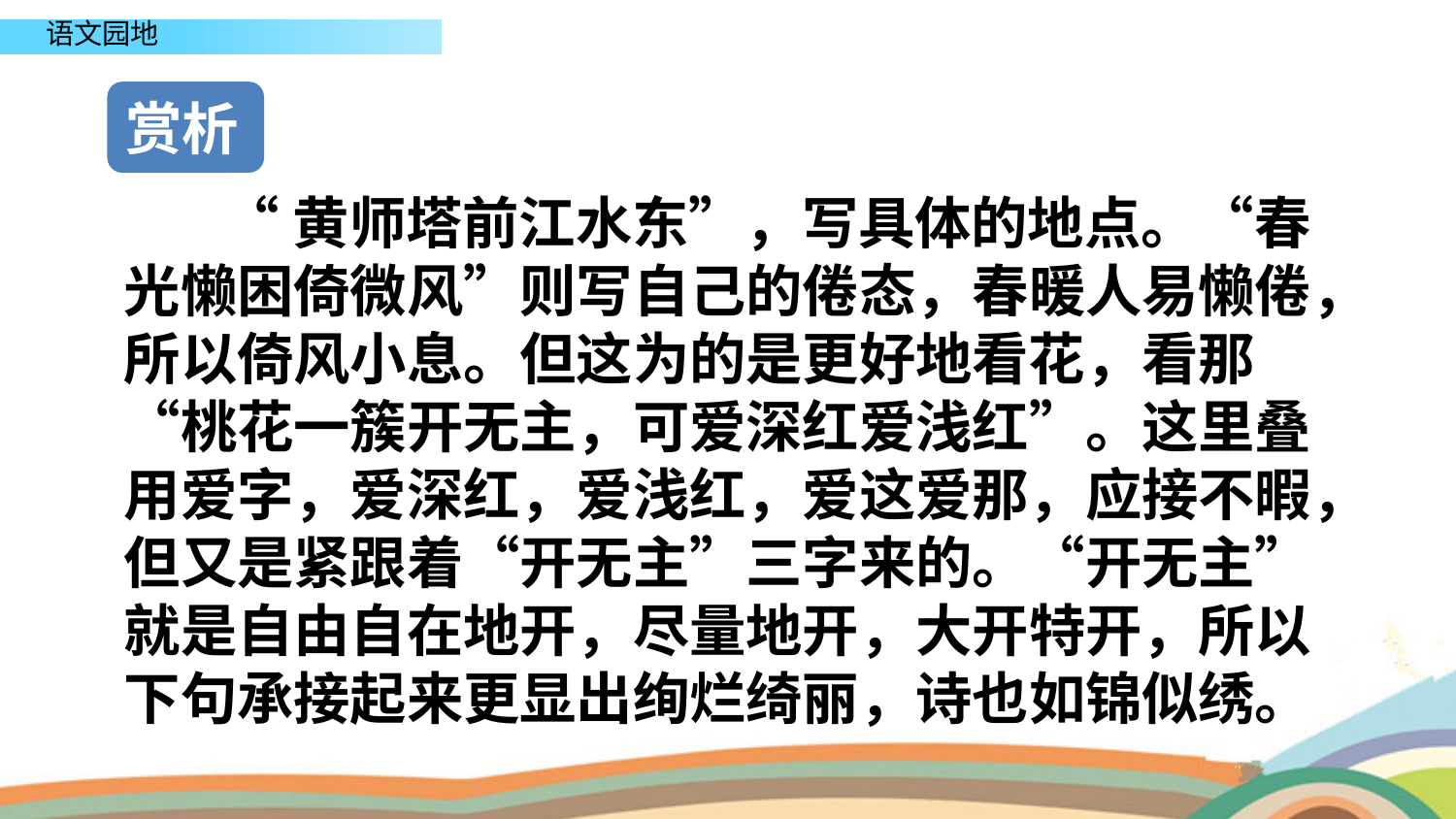

赏析
“黄师塔前江水东”，写具体的地点。“春光懒困倚微风”则写自己的倦态，春暖人易懒倦，所以倚风小息。但这为的是更好地看花，看那“桃花一簇开无主，可爱深红爱浅红”。这里叠用爱字，爱深红，爱浅红，爱这爱那，应接不暇，但又是紧跟着“开无主”三字来的。“开无主”就是自由自在地开，尽量地开，大开特开，所以下句承接起来更显出绚烂绮丽，诗也如锦似绣。